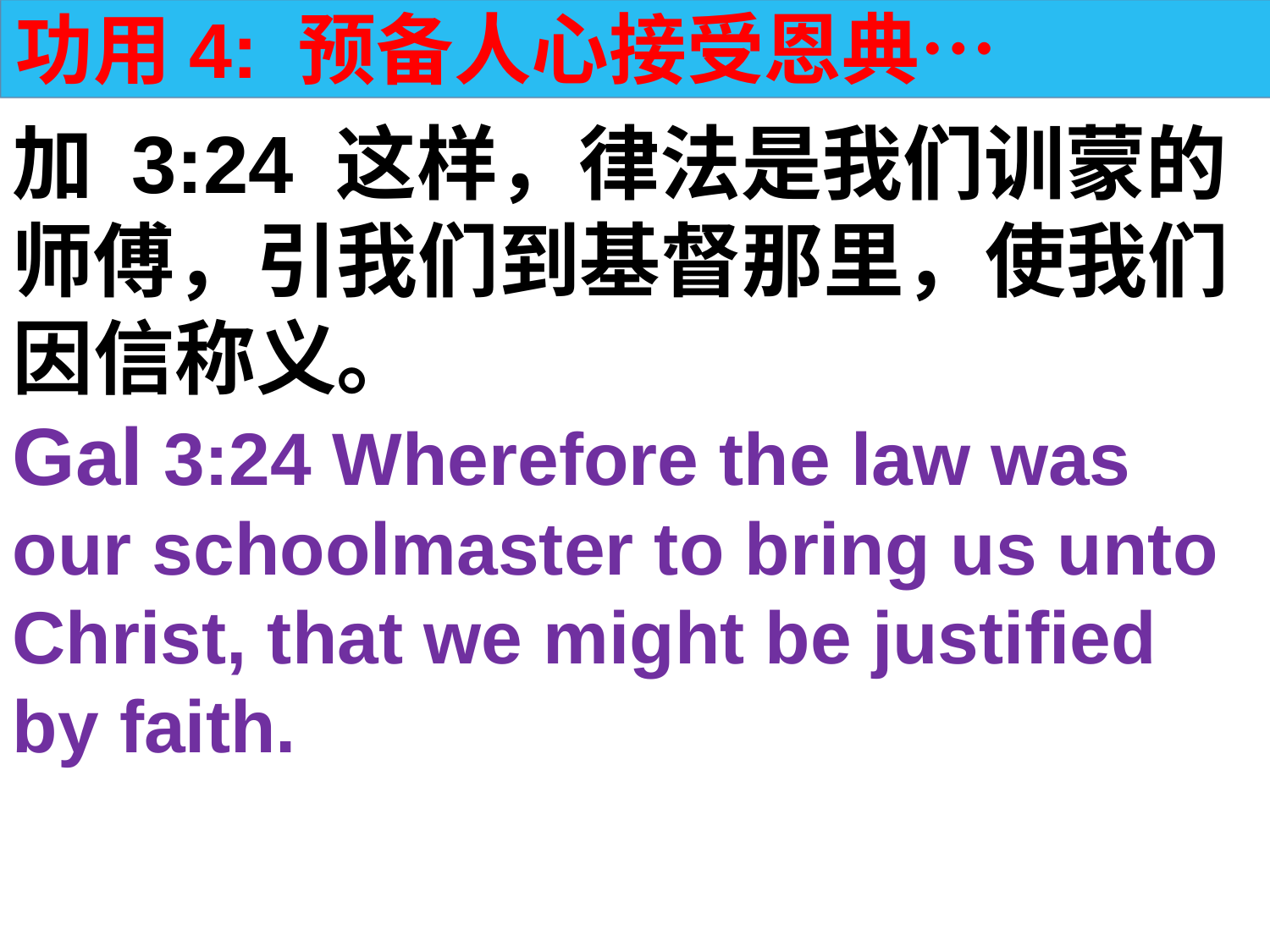

功用4: 预备人心接受恩典…
加 3:24 这样，律法是我们训蒙的师傅，引我们到基督那里，使我们因信称义。
Gal 3:24 Wherefore the law was our schoolmaster to bring us unto Christ, that we might be justified by faith.